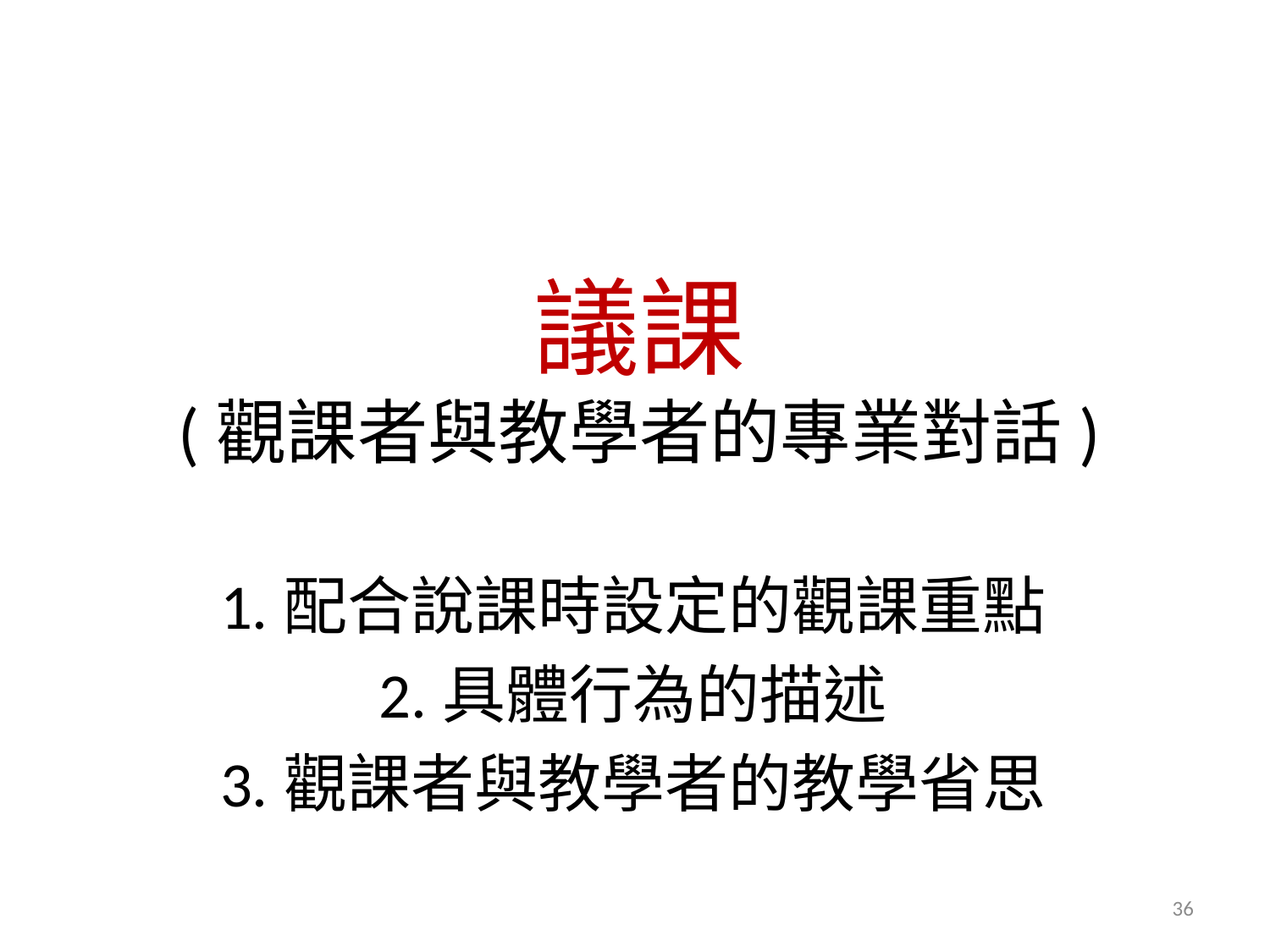

# 議課 (觀課者與教學者的專業對話)
1.配合說課時設定的觀課重點
2.具體行為的描述
3.觀課者與教學者的教學省思
36